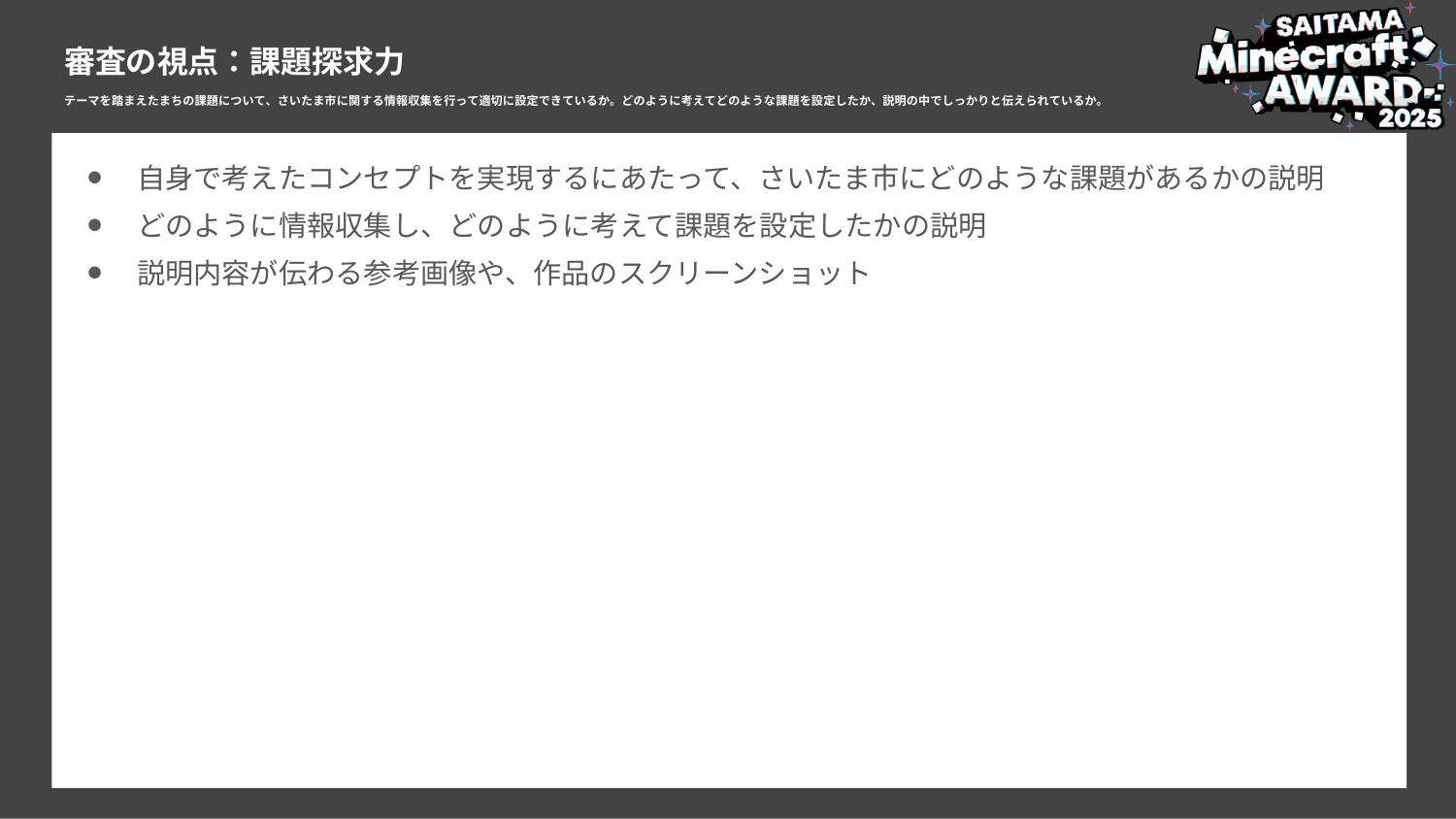

審査の視点：課題探求力

テーマを踏まえたまちの課題について、さいたま市に関する情報収集を⾏って適切に設定できているか。どのように考えてどのような課題を設定したか、説明の中でしっかりと伝えられているか。
自身で考えたコンセプトを実現するにあたって、さいたま市にどのような課題があるかの説明
どのように情報収集し、どのように考えて課題を設定したかの説明
説明内容が伝わる参考画像や、作品のスクリーンショット